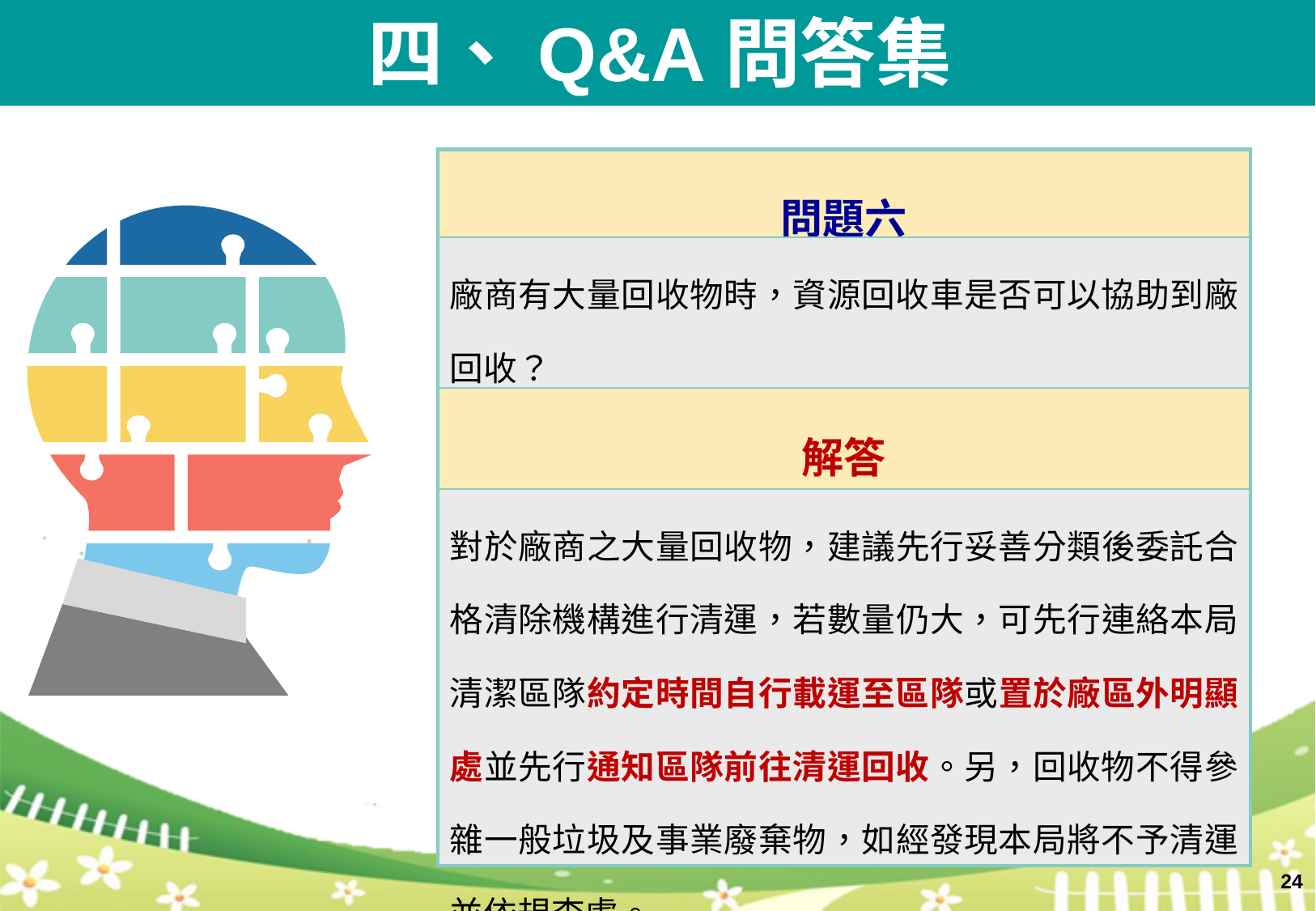

四、Q&A問答集
| 問題六 |
| --- |
| 廠商有大量回收物時，資源回收車是否可以協助到廠回收？ |
| 解答 |
| 對於廠商之大量回收物，建議先行妥善分類後委託合格清除機構進行清運，若數量仍大，可先行連絡本局清潔區隊約定時間自行載運至區隊或置於廠區外明顯處並先行通知區隊前往清運回收。另，回收物不得參雜一般垃圾及事業廢棄物，如經發現本局將不予清運並依規查處。 |